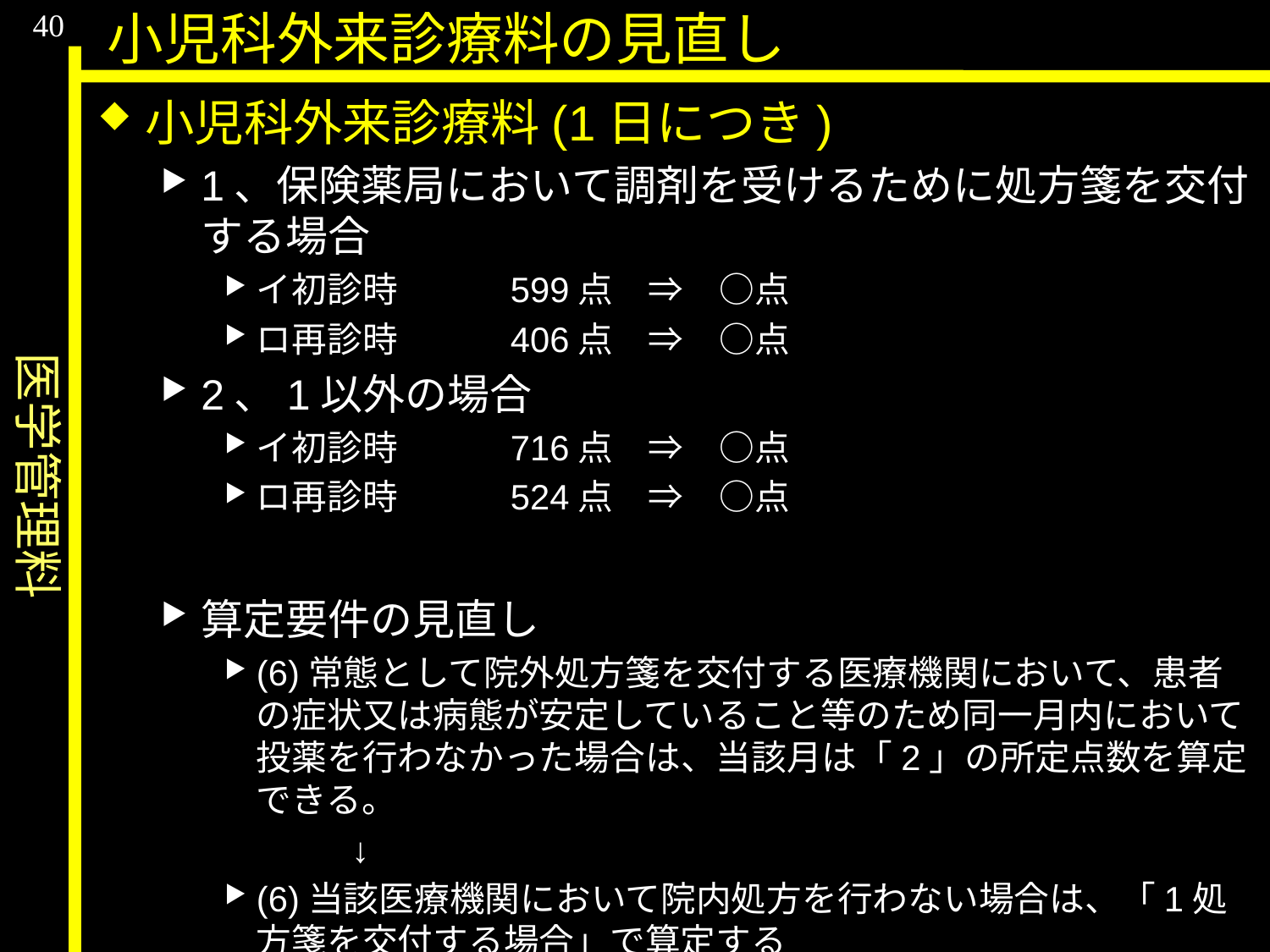

医学管理料
40
小児科外来診療料の見直し

小児科外来診療料(1日につき)
1、保険薬局において調剤を受けるために処方箋を交付する場合
イ初診時	599点　⇒　○点
ロ再診時	406点　⇒　○点
2、1以外の場合
イ初診時	716点　⇒　○点
ロ再診時	524点　⇒　○点

算定要件の見直し
(6)常態として院外処方箋を交付する医療機関において、患者の症状又は病態が安定していること等のため同一月内において投薬を行わなかった場合は、当該月は「2」の所定点数を算定できる。
	↓
(6)当該医療機関において院内処方を行わない場合は、「1処方箋を交付する場合」で算定する